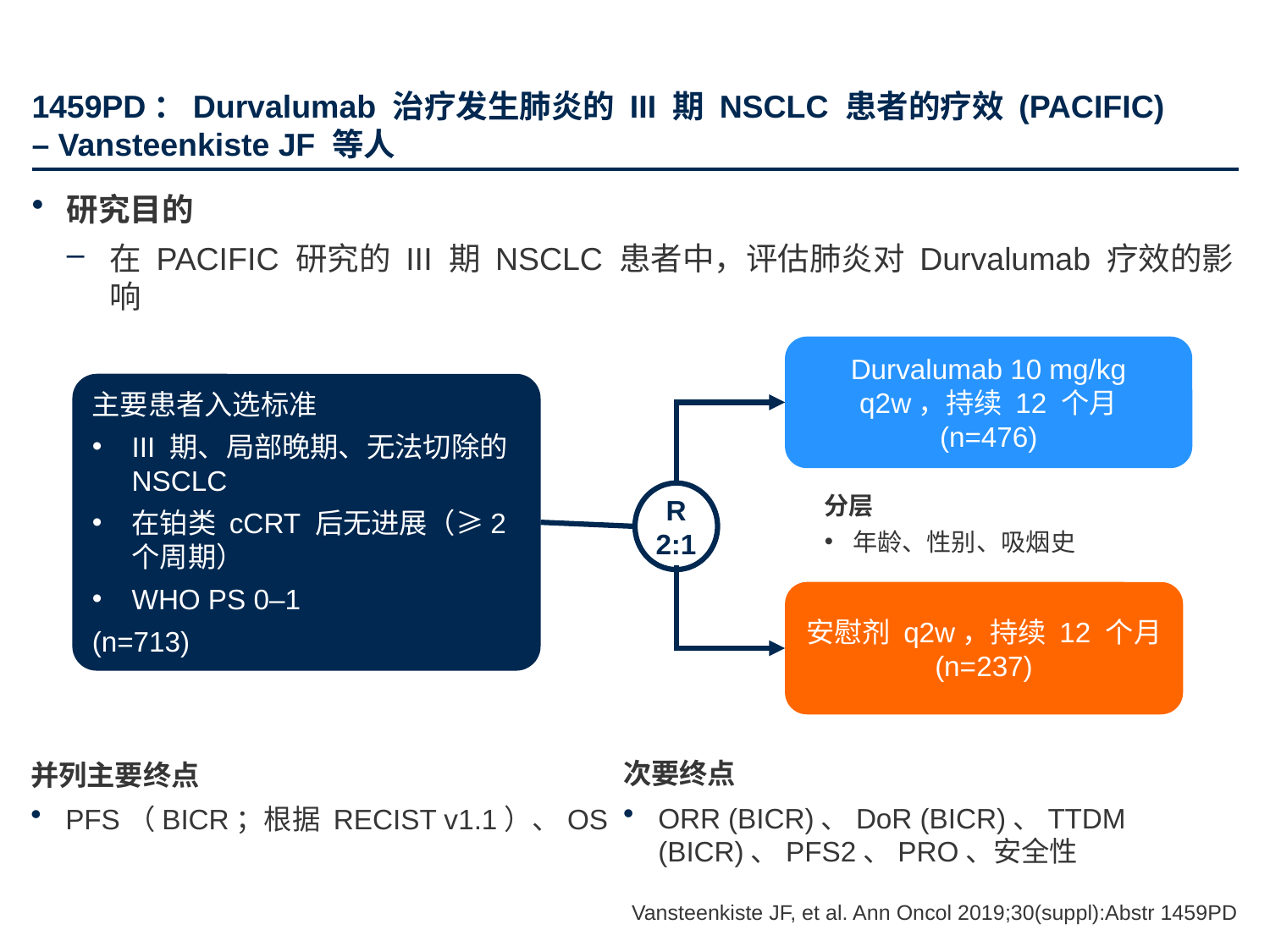

# 1459PD：Durvalumab 治疗发生肺炎的 III 期 NSCLC 患者的疗效 (PACIFIC) – Vansteenkiste JF 等人
研究目的
在 PACIFIC 研究的 III 期 NSCLC 患者中，评估肺炎对 Durvalumab 疗效的影响
Durvalumab 10 mg/kg q2w，持续 12 个月
(n=476)
主要患者入选标准
III 期、局部晚期、无法切除的 NSCLC
在铂类 cCRT 后无进展（≥2 个周期）
WHO PS 0–1
(n=713)
R
2:1
分层
年龄、性别、吸烟史
安慰剂 q2w，持续 12 个月
(n=237)
次要终点
ORR (BICR)、DoR (BICR)、TTDM (BICR)、PFS2、PRO、安全性

并列主要终点
PFS（BICR；根据 RECIST v1.1）、OS

Vansteenkiste JF, et al. Ann Oncol 2019;30(suppl):Abstr 1459PD